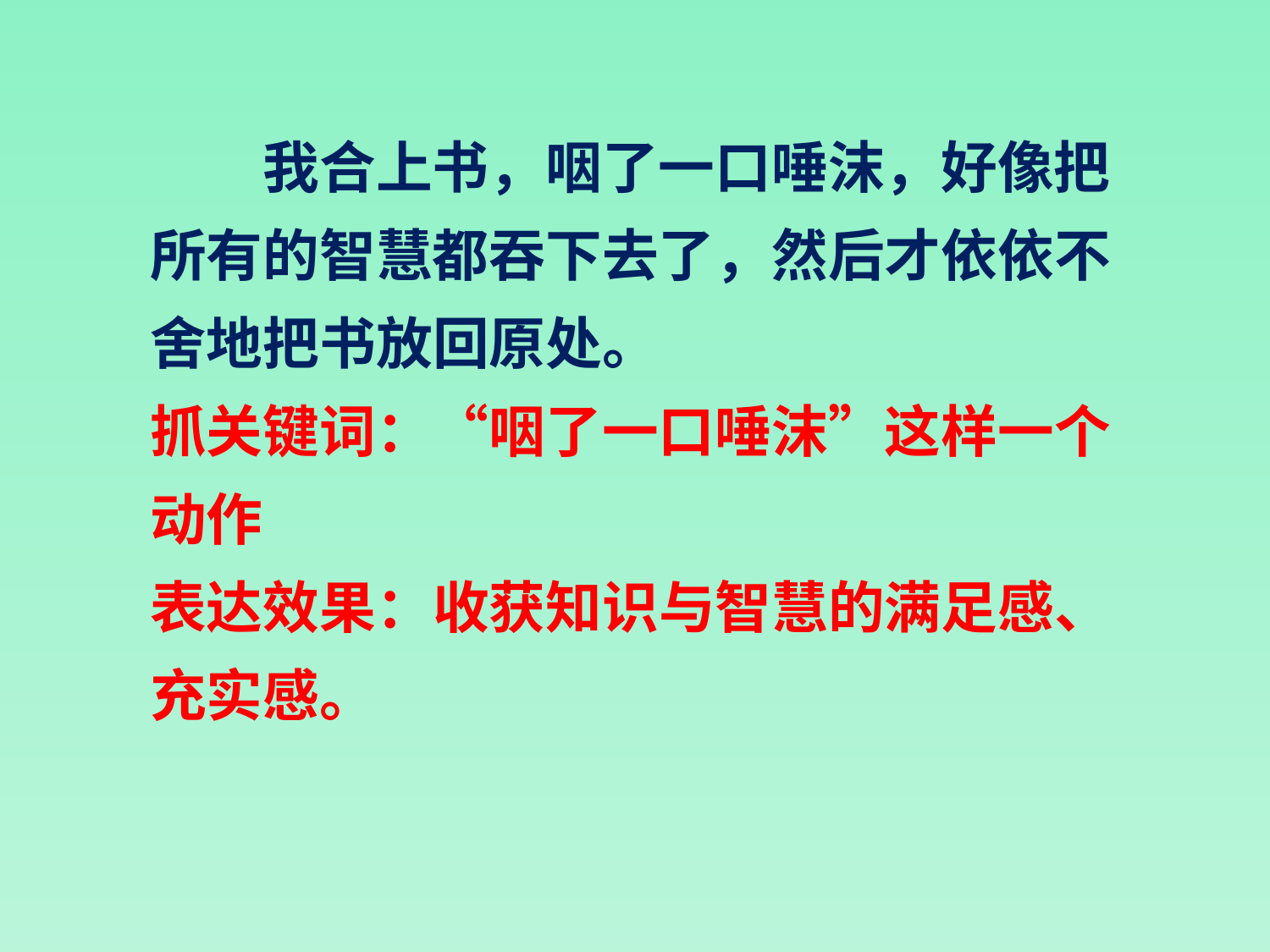

我合上书，咽了一口唾沫，好像把所有的智慧都吞下去了，然后才依依不舍地把书放回原处。
抓关键词：“咽了一口唾沫”这样一个动作
表达效果：收获知识与智慧的满足感、充实感。